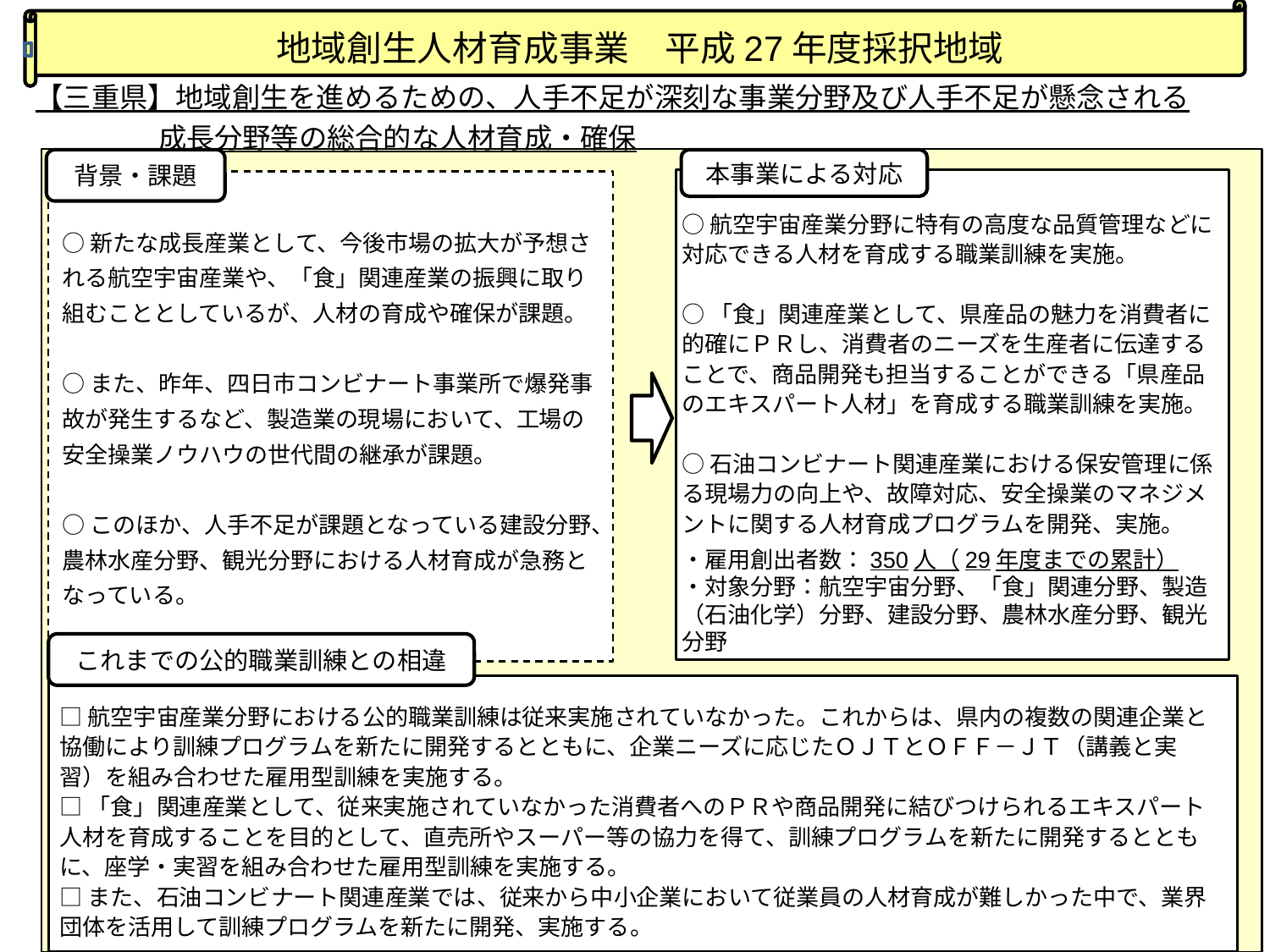

# 地域創生人材育成事業　平成27年度採択地域

 【三重県】地域創生を進めるための、人手不足が深刻な事業分野及び人手不足が懸念される
　　　　    成長分野等の総合的な人材育成・確保

背景・課題
本事業による対応

○航空宇宙産業分野に特有の高度な品質管理などに対応できる人材を育成する職業訓練を実施。

○「食」関連産業として、県産品の魅力を消費者に的確にＰＲし、消費者のニーズを生産者に伝達することで、商品開発も担当することができる「県産品のエキスパート人材」を育成する職業訓練を実施。

○石油コンビナート関連産業における保安管理に係る現場力の向上や、故障対応、安全操業のマネジメントに関する人材育成プログラムを開発、実施。
・雇用創出者数：350人（29年度までの累計）
・対象分野：航空宇宙分野、「食」関連分野、製造（石油化学）分野、建設分野、農林水産分野、観光分野

○新たな成長産業として、今後市場の拡大が予想される航空宇宙産業や、「食」関連産業の振興に取り組むこととしているが、人材の育成や確保が課題。

○また、昨年、四日市コンビナート事業所で爆発事故が発生するなど、製造業の現場において、工場の安全操業ノウハウの世代間の継承が課題。

○このほか、人手不足が課題となっている建設分野、農林水産分野、観光分野における人材育成が急務となっている。

これまでの公的職業訓練との相違

□航空宇宙産業分野における公的職業訓練は従来実施されていなかった。これからは、県内の複数の関連企業と協働により訓練プログラムを新たに開発するとともに、企業ニーズに応じたＯＪＴとＯＦＦ－ＪＴ（講義と実習）を組み合わせた雇用型訓練を実施する。
□「食」関連産業として、従来実施されていなかった消費者へのＰＲや商品開発に結びつけられるエキスパート人材を育成することを目的として、直売所やスーパー等の協力を得て、訓練プログラムを新たに開発するとともに、座学・実習を組み合わせた雇用型訓練を実施する。
□また、石油コンビナート関連産業では、従来から中小企業において従業員の人材育成が難しかった中で、業界団体を活用して訓練プログラムを新たに開発、実施する。